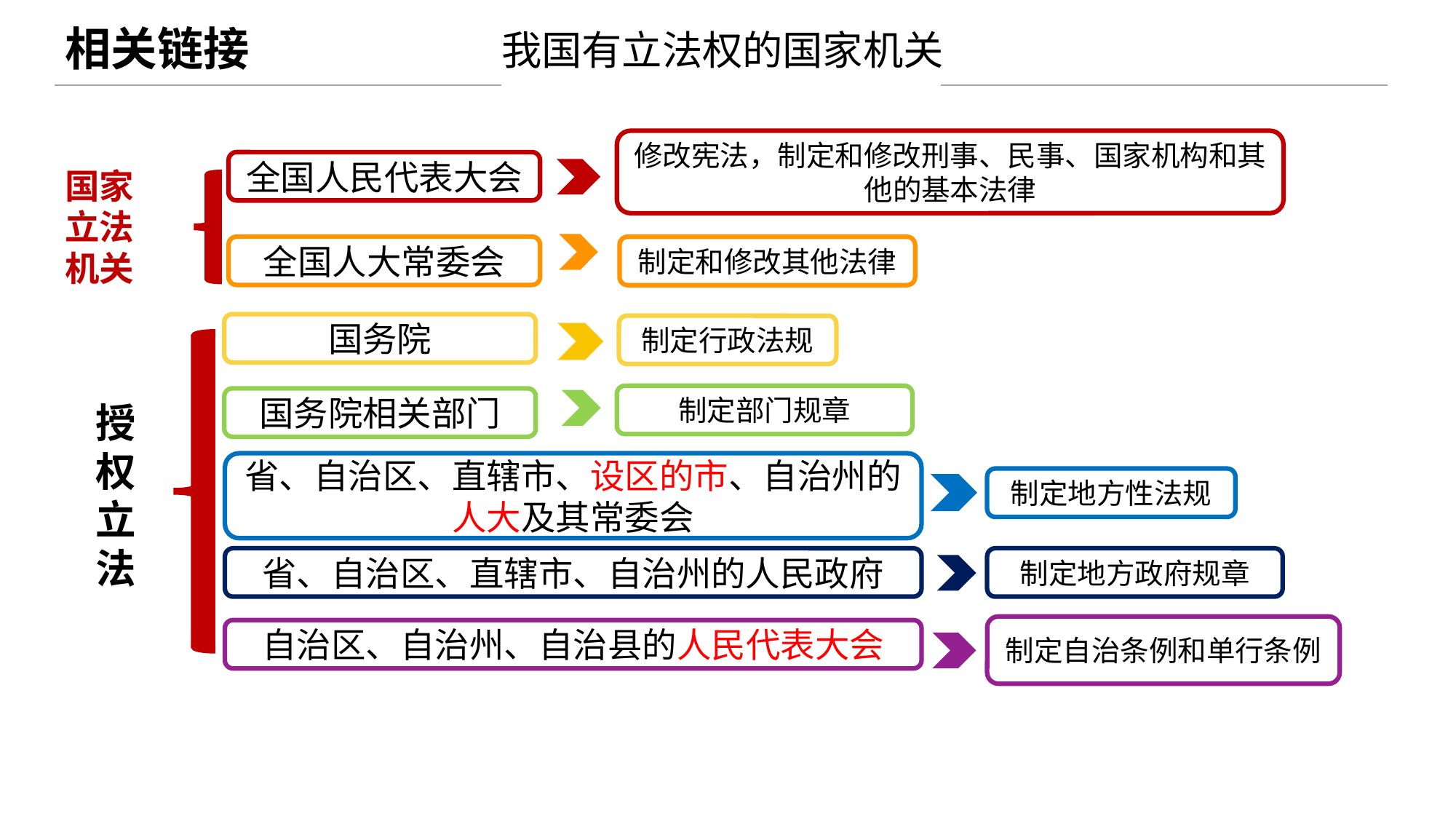

相关链接
我国有立法权的国家机关
修改宪法，制定和修改刑事、民事、国家机构和其他的基本法律
全国人民代表大会
国家立法机关

全国人大常委会
制定和修改其他法律

国务院
制定行政法规

制定部门规章
国务院相关部门

授权立法

省、自治区、直辖市、设区的市、自治州的人大及其常委会
制定地方性法规

省、自治区、直辖市、自治州的人民政府
制定地方政府规章

制定自治条例和单行条例
自治区、自治州、自治县的人民代表大会